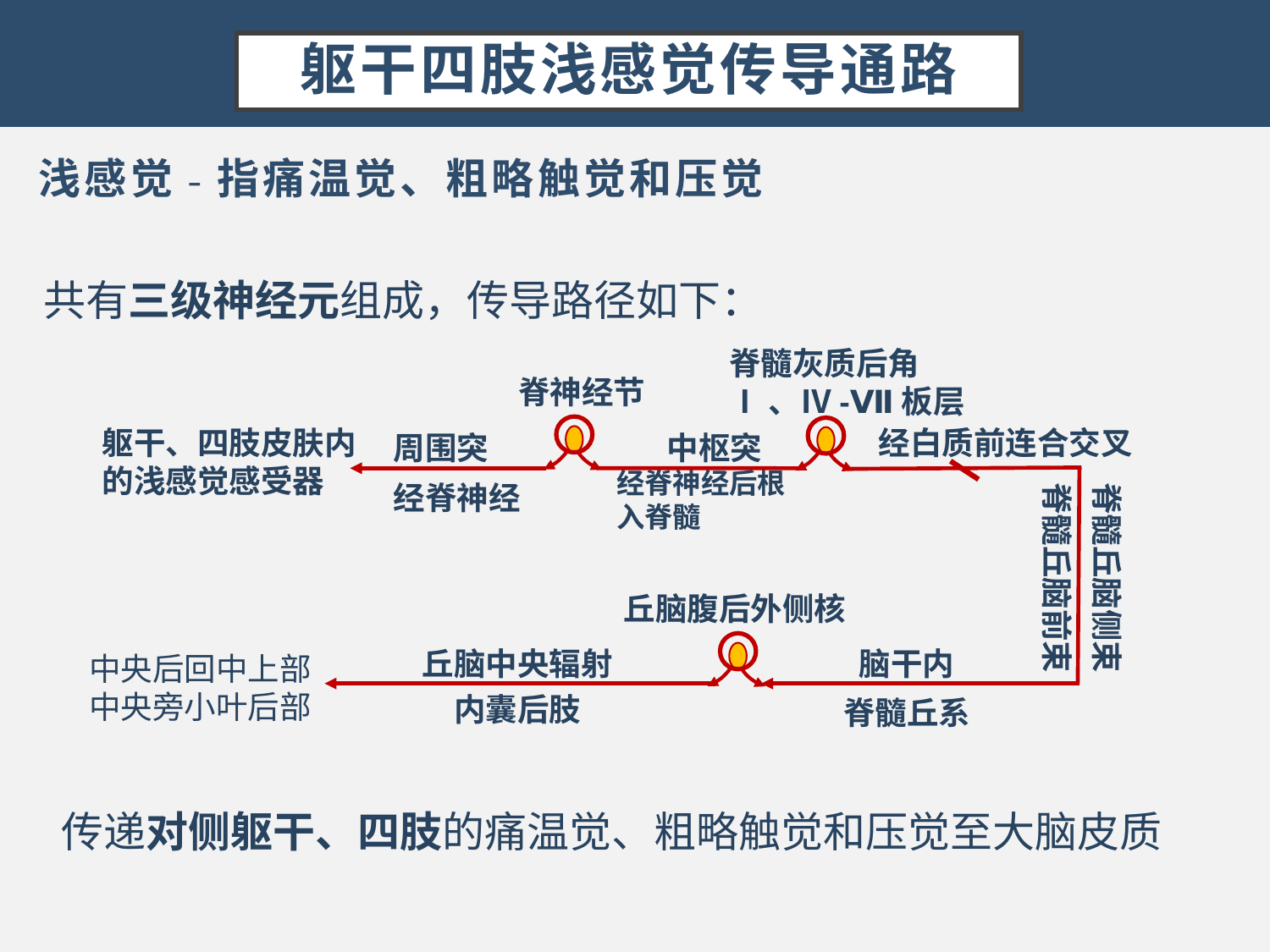

# 躯干四肢浅感觉传导通路
浅感觉-指痛温觉、粗略触觉和压觉
共有三级神经元组成，传导路径如下：
脊髓灰质后角
Ⅰ、Ⅳ-Ⅶ板层
脊神经节
周围突
经脊神经
躯干、四肢皮肤内的浅感觉感受器

经白质前连合交叉

中枢突
经脊神经后根入脊髓

脊髓丘脑侧束
脊髓丘脑前束
丘脑腹后外侧核
脑干内
脊髓丘系
丘脑中央辐射
内囊后肢

中央后回中上部
中央旁小叶后部
传递对侧躯干、四肢的痛温觉、粗略触觉和压觉至大脑皮质